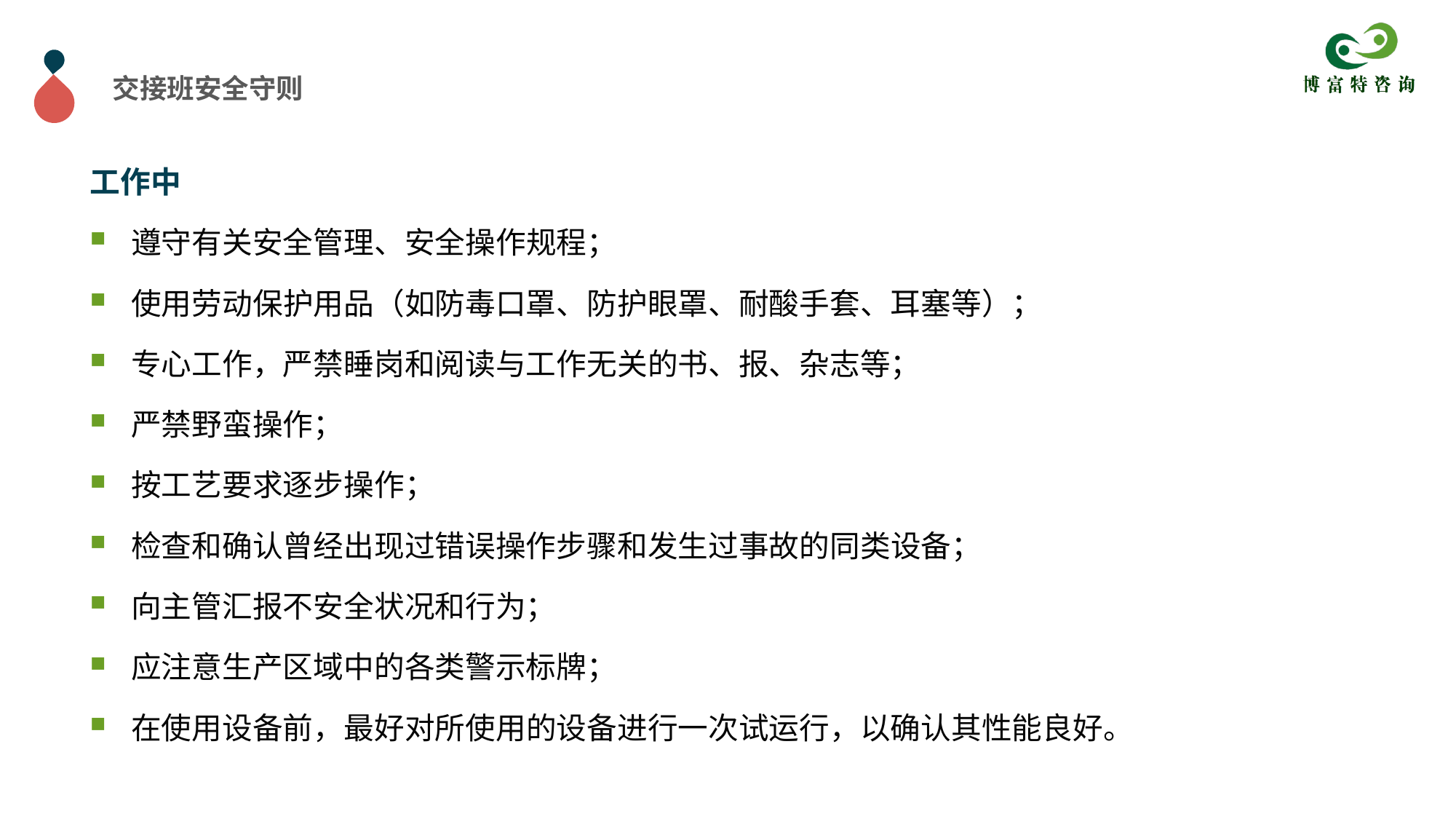

交接班安全守则
工作中
遵守有关安全管理、安全操作规程；
使用劳动保护用品（如防毒口罩、防护眼罩、耐酸手套、耳塞等）；
专心工作，严禁睡岗和阅读与工作无关的书、报、杂志等；
严禁野蛮操作；
按工艺要求逐步操作；
检查和确认曾经出现过错误操作步骤和发生过事故的同类设备；
向主管汇报不安全状况和行为；
应注意生产区域中的各类警示标牌；
在使用设备前，最好对所使用的设备进行一次试运行，以确认其性能良好。